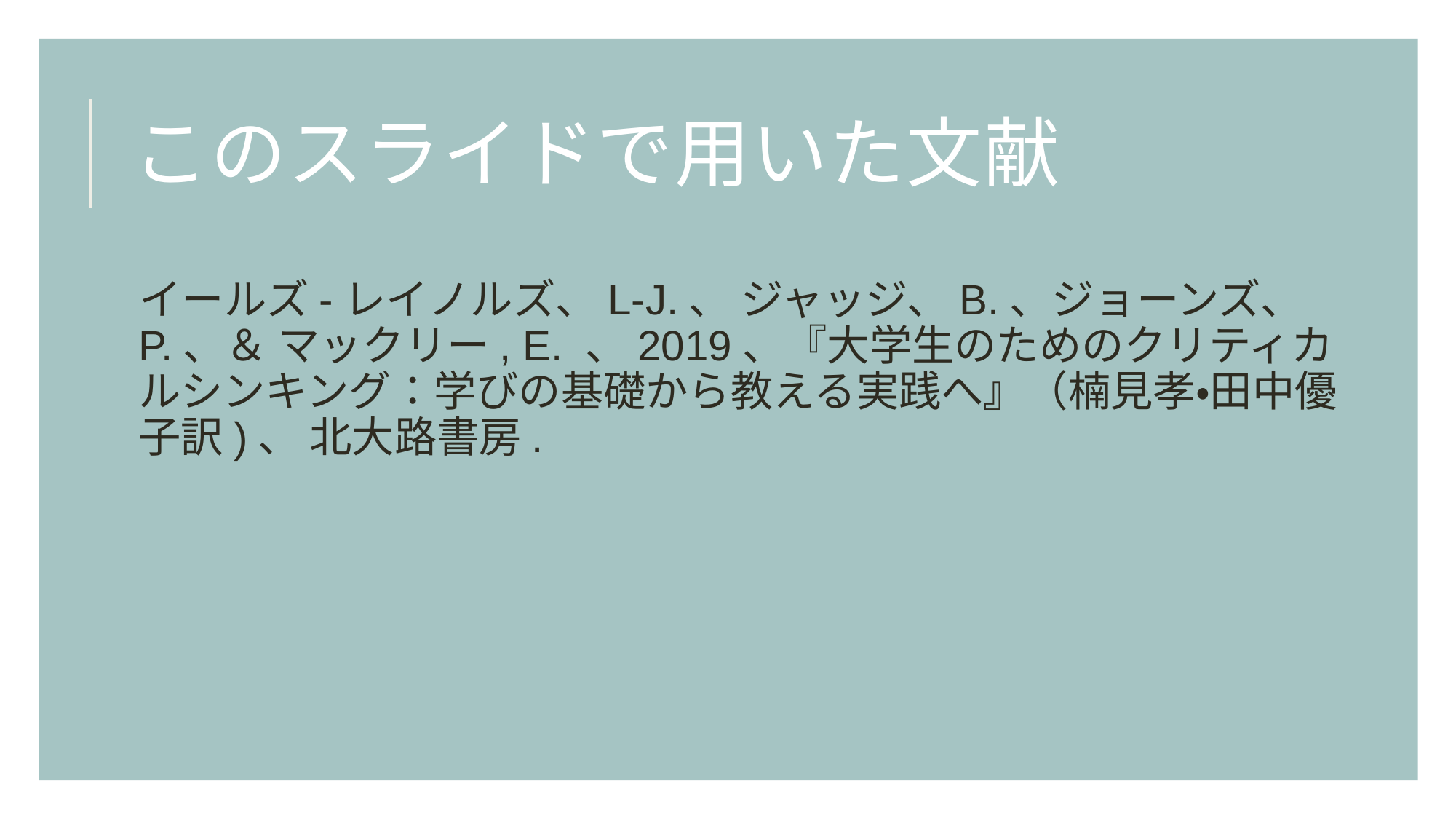

# このスライドで用いた文献
イールズ-レイノルズ、L-J.、 ジャッジ、B.、ジョーンズ、 P.、＆ マックリー, E. 、2019、『大学生のためのクリティカルシンキング：学びの基礎から教える実践へ』（楠見孝・田中優子訳)、 北大路書房.